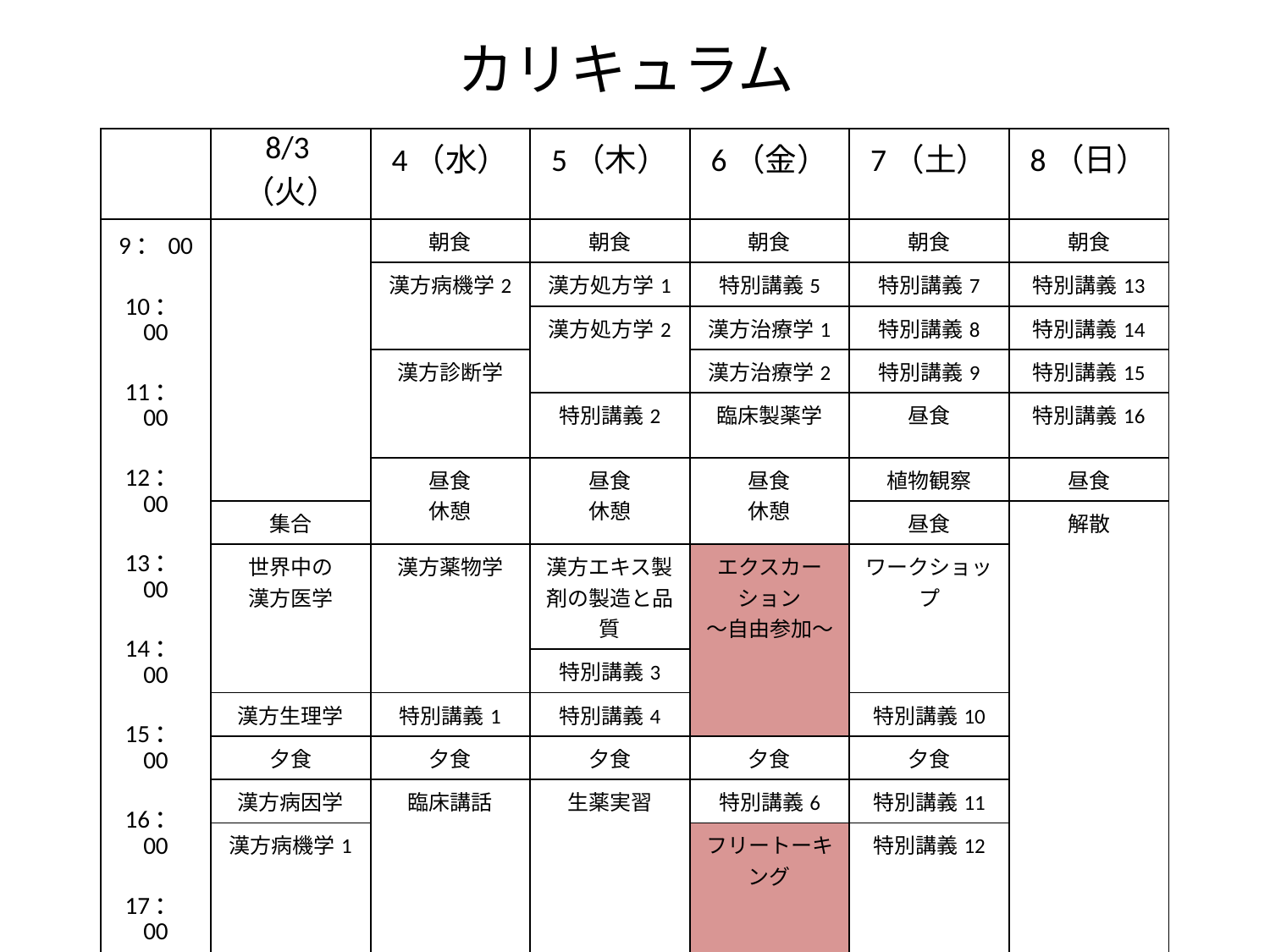

カリキュラム
|  | 8/3（火） | 4（水） | 5（木） | 6（金） | 7（土） | 8（日） |
| --- | --- | --- | --- | --- | --- | --- |
| 9：00 10：00 11：00 12：00 13：00 14：00 15：00 16：00 17：00 18：00 19：00 20：00 21：00 |  | 朝食 | 朝食 | 朝食 | 朝食 | 朝食 |
|  |  | 漢方病機学2 | 漢方処方学1 | 特別講義5 | 特別講義7 | 特別講義13 |
|  |  |  | 漢方処方学2 | 漢方治療学1 | 特別講義8 | 特別講義14 |
|  |  | 漢方診断学 |  | 漢方治療学2 | 特別講義9 | 特別講義15 |
|  |  |  | 特別講義2 | 臨床製薬学 | 昼食 | 特別講義16 |
|  |  | 昼食 休憩 | 昼食 休憩 | 昼食 休憩 | 植物観察 | 昼食 |
|  | 集合 |  |  |  | 昼食 | 解散 |
|  | 世界中の 漢方医学 | 漢方薬物学 | 漢方エキス製剤の製造と品質 | エクスカーション 〜自由参加〜 | ワークショップ |  |
|  |  |  | 特別講義3 |  |  |  |
|  | 漢方生理学 | 特別講義1 | 特別講義4 |  | 特別講義10 |  |
|  | 夕食 | 夕食 | 夕食 | 夕食 | 夕食 |  |
|  | 漢方病因学 | 臨床講話 | 生薬実習 | 特別講義6 | 特別講義11 |  |
|  | 漢方病機学1 |  |  | フリートーキング | 特別講義12 |  |